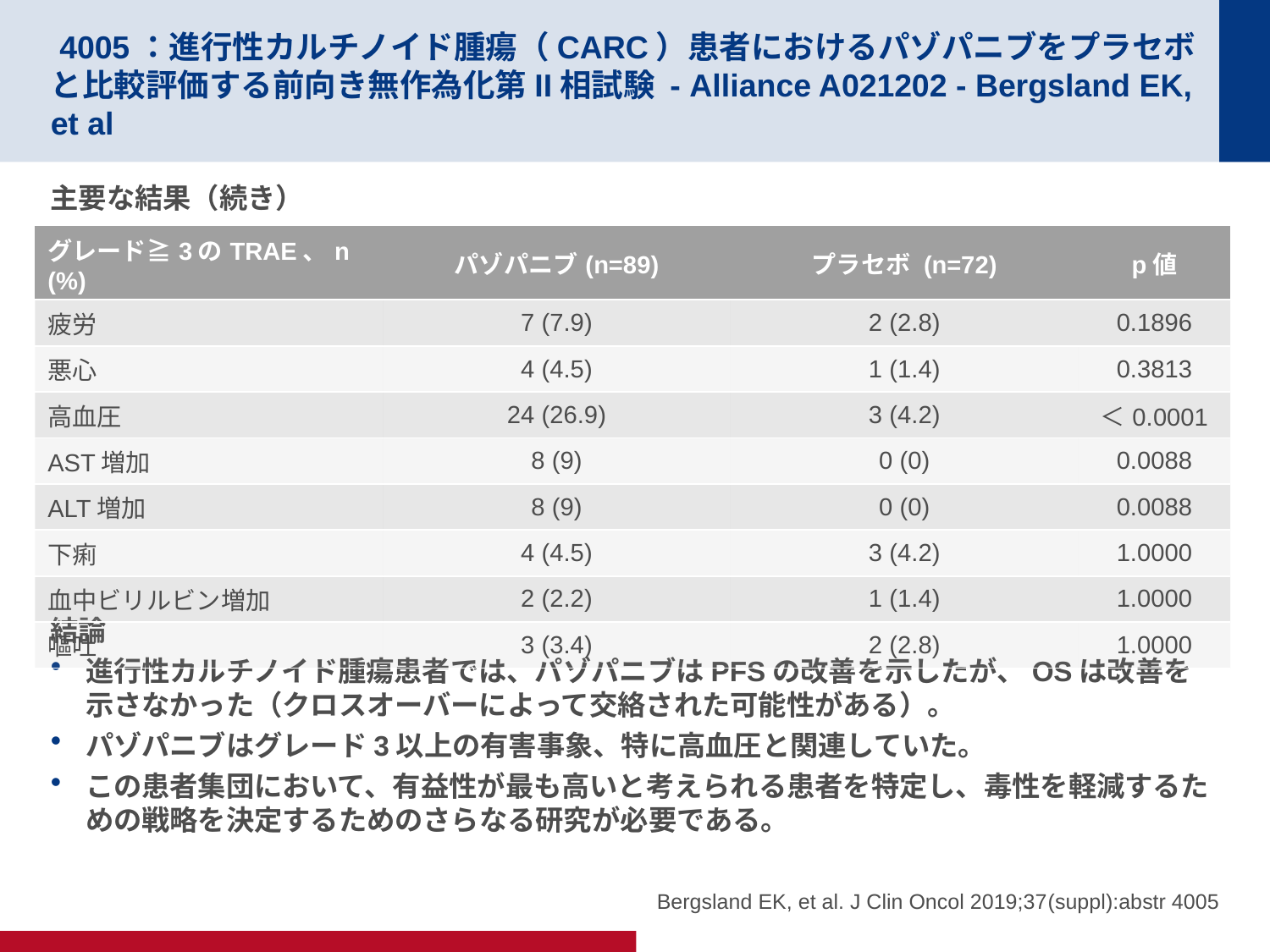

# 4005：進行性カルチノイド腫瘍（CARC）患者におけるパゾパニブをプラセボと比較評価する前向き無作為化第II相試験 - Alliance A021202 - Bergsland EK, et al
主要な結果（続き）
結論
進行性カルチノイド腫瘍患者では、パゾパニブはPFSの改善を示したが、OSは改善を示さなかった（クロスオーバーによって交絡された可能性がある）。
パゾパニブはグレード3以上の有害事象、特に高血圧と関連していた。
この患者集団において、有益性が最も高いと考えられる患者を特定し、毒性を軽減するための戦略を決定するためのさらなる研究が必要である。
| グレード≧3のTRAE、n (%) | パゾパニブ(n=89) | プラセボ (n=72) | p値 |
| --- | --- | --- | --- |
| 疲労 | 7 (7.9) | 2 (2.8) | 0.1896 |
| 悪心 | 4 (4.5) | 1 (1.4) | 0.3813 |
| 高血圧 | 24 (26.9) | 3 (4.2) | ＜0.0001 |
| AST増加 | 8 (9) | 0 (0) | 0.0088 |
| ALT増加 | 8 (9) | 0 (0) | 0.0088 |
| 下痢 | 4 (4.5) | 3 (4.2) | 1.0000 |
| 血中ビリルビン増加 | 2 (2.2) | 1 (1.4) | 1.0000 |
| 嘔吐 | 3 (3.4) | 2 (2.8) | 1.0000 |
Bergsland EK, et al. J Clin Oncol 2019;37(suppl):abstr 4005